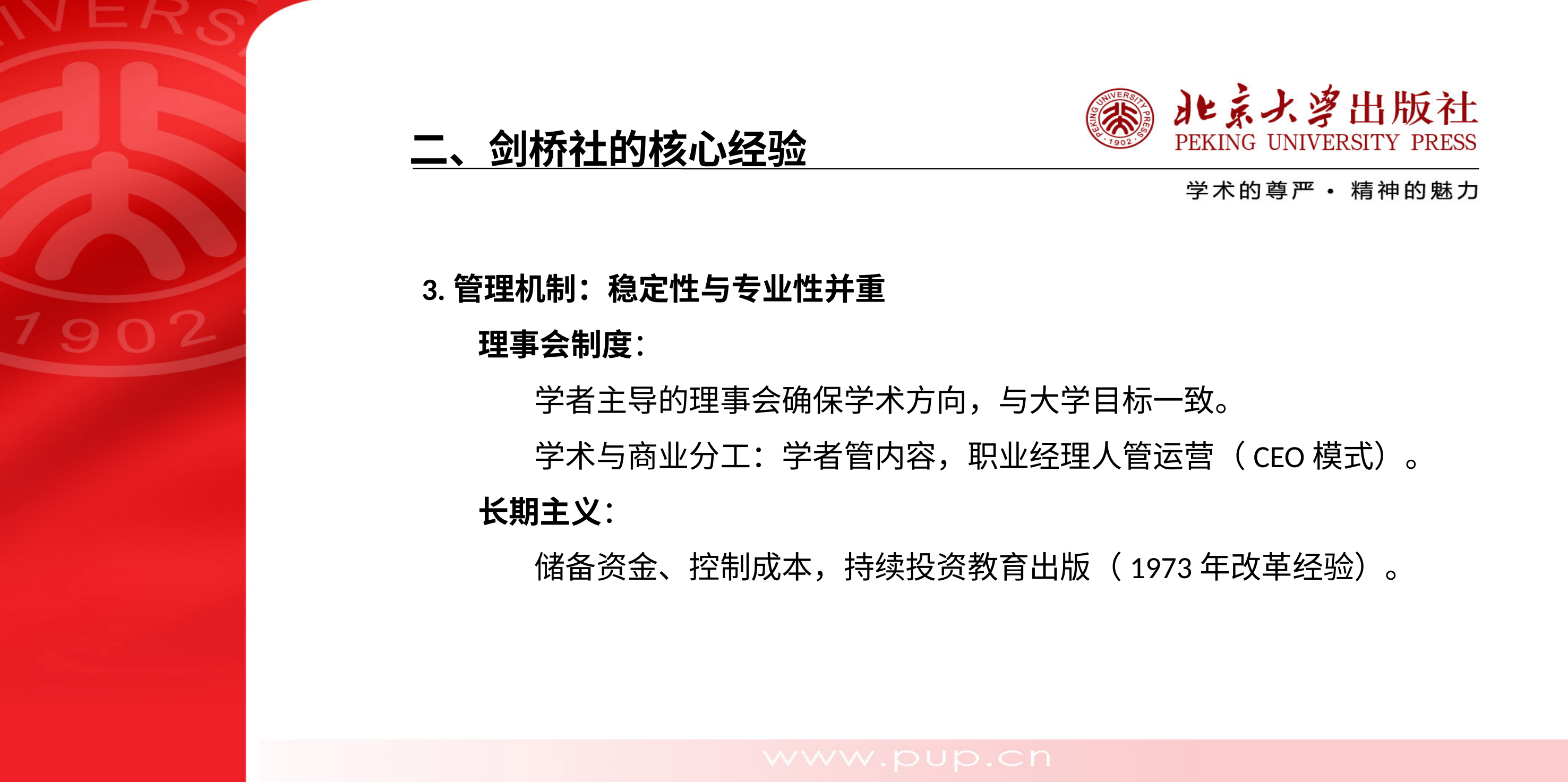

二、剑桥社的核心经验
3.管理机制：稳定性与专业性并重
理事会制度：
学者主导的理事会确保学术方向，与大学目标一致。
学术与商业分工：学者管内容，职业经理人管运营（CEO模式）。
长期主义：
储备资金、控制成本，持续投资教育出版（1973年改革经验）。